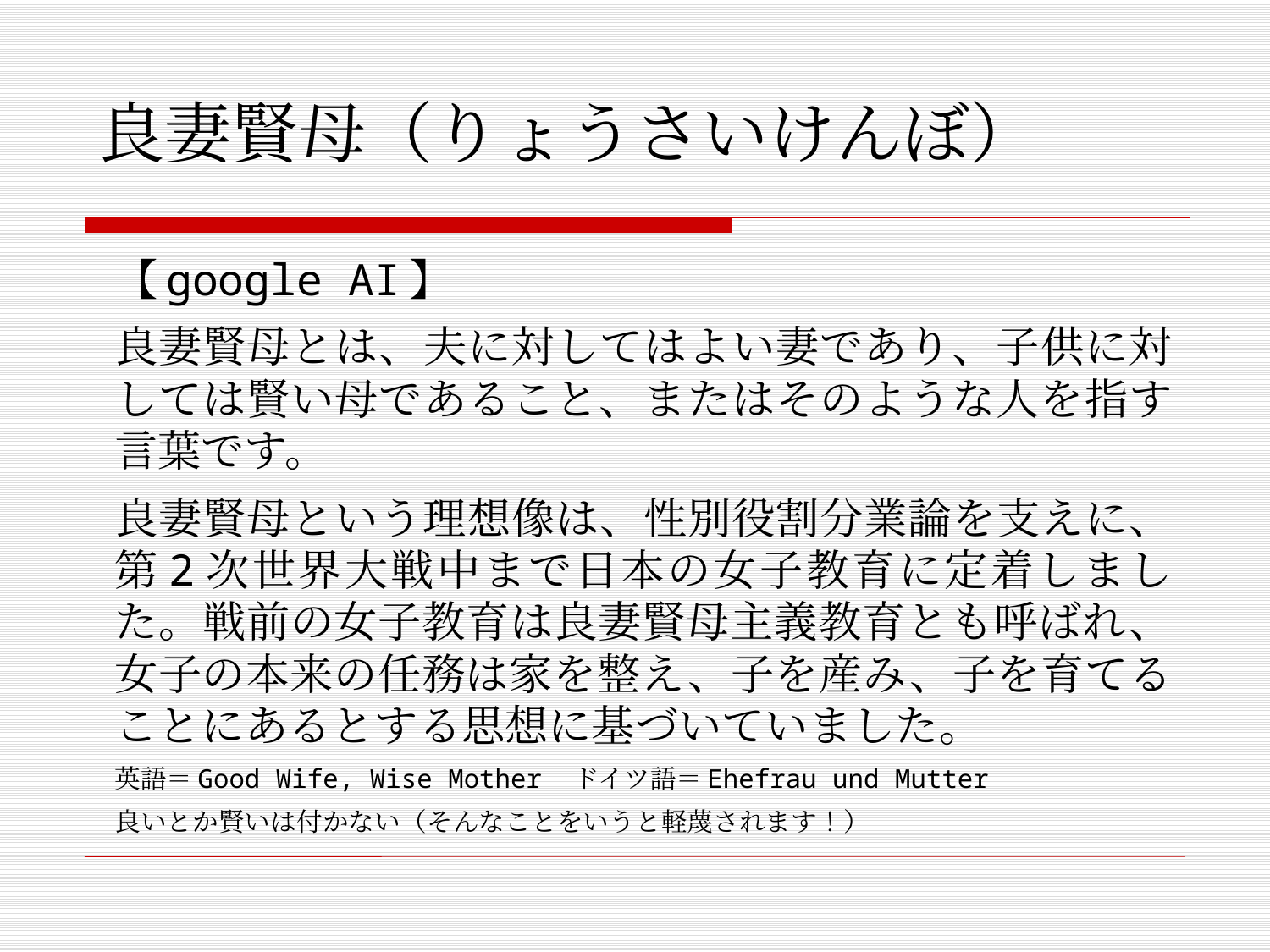

# 良妻賢母（りょうさいけんぼ）
【google AI】
良妻賢母とは、夫に対してはよい妻であり、子供に対しては賢い母であること、またはそのような人を指す言葉です。﻿
良妻賢母という理想像は、性別役割分業論を支えに、第2次世界大戦中まで日本の女子教育に定着しました。戦前の女子教育は良妻賢母主義教育とも呼ばれ、女子の本来の任務は家を整え、子を産み、子を育てることにあるとする思想に基づいていました。
英語＝Good Wife, Wise Mother　ドイツ語＝Ehefrau und Mutter
良いとか賢いは付かない（そんなことをいうと軽蔑されます！）